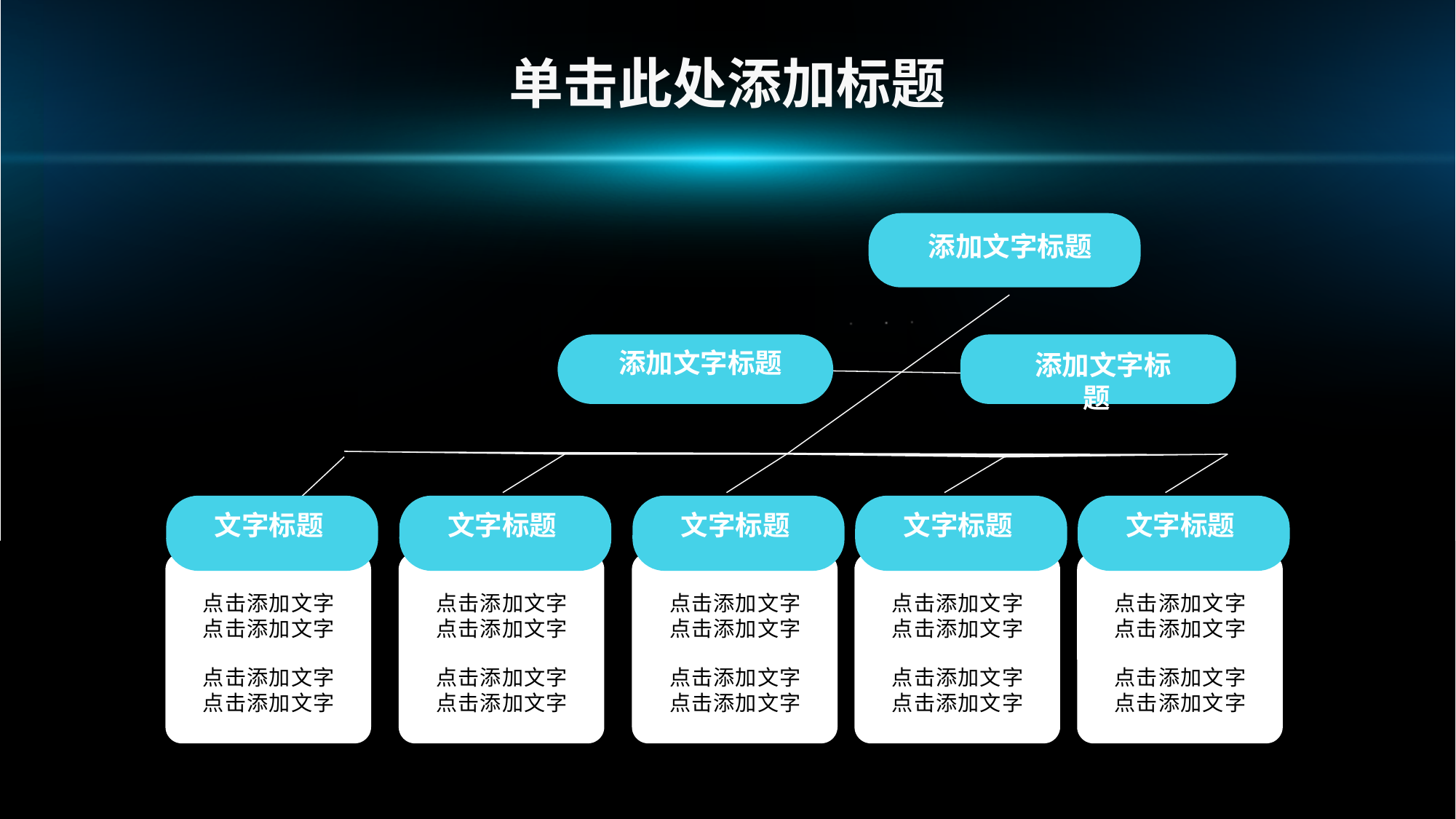

单击此处添加标题

 添加文字标题

 添加文字标题
 添加文字标题

文字标题
文字标题
文字标题
文字标题
文字标题

点击添加文字
点击添加文字
点击添加文字
点击添加文字
点击添加文字
点击添加文字
点击添加文字
点击添加文字
点击添加文字
点击添加文字
点击添加文字
点击添加文字
点击添加文字
点击添加文字
点击添加文字
点击添加文字
点击添加文字
点击添加文字
点击添加文字
点击添加文字